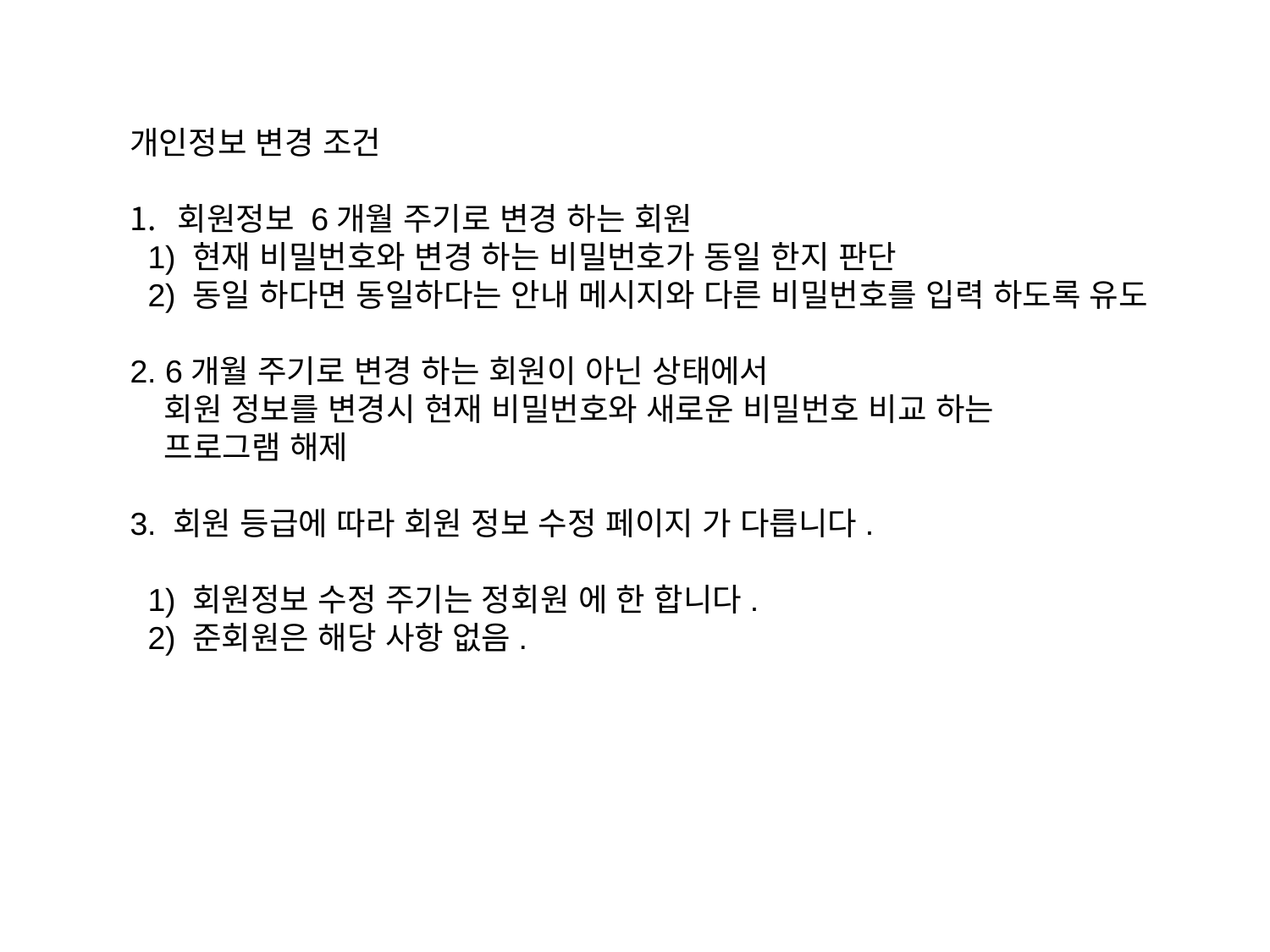

개인정보 변경 조건

회원정보 6개월 주기로 변경 하는 회원
  1) 현재 비밀번호와 변경 하는 비밀번호가 동일 한지 판단
  2) 동일 하다면 동일하다는 안내 메시지와 다른 비밀번호를 입력 하도록 유도

2. 6개월 주기로 변경 하는 회원이 아닌 상태에서
   회원 정보를 변경시 현재 비밀번호와 새로운 비밀번호 비교 하는
   프로그램 해제

3. 회원 등급에 따라 회원 정보 수정 페이지 가 다릅니다.

  1) 회원정보 수정 주기는 정회원 에 한 합니다.
  2) 준회원은 해당 사항 없음.